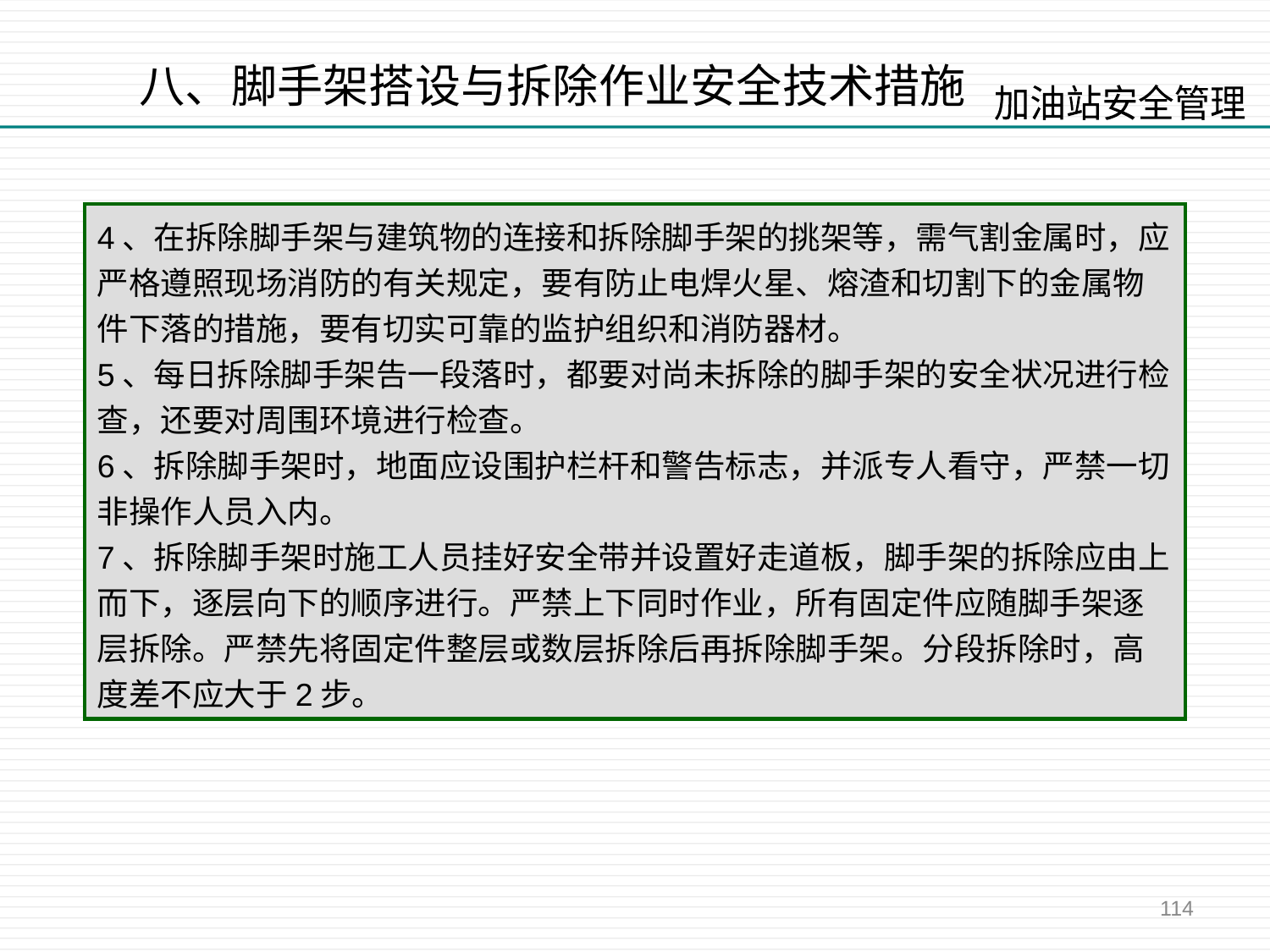

八、脚手架搭设与拆除作业安全技术措施
4、在拆除脚手架与建筑物的连接和拆除脚手架的挑架等，需气割金属时，应严格遵照现场消防的有关规定，要有防止电焊火星、熔渣和切割下的金属物件下落的措施，要有切实可靠的监护组织和消防器材。
5、每日拆除脚手架告一段落时，都要对尚未拆除的脚手架的安全状况进行检查，还要对周围环境进行检查。
6、拆除脚手架时，地面应设围护栏杆和警告标志，并派专人看守，严禁一切非操作人员入内。
7、拆除脚手架时施工人员挂好安全带并设置好走道板，脚手架的拆除应由上而下，逐层向下的顺序进行。严禁上下同时作业，所有固定件应随脚手架逐层拆除。严禁先将固定件整层或数层拆除后再拆除脚手架。分段拆除时，高度差不应大于2步。
114